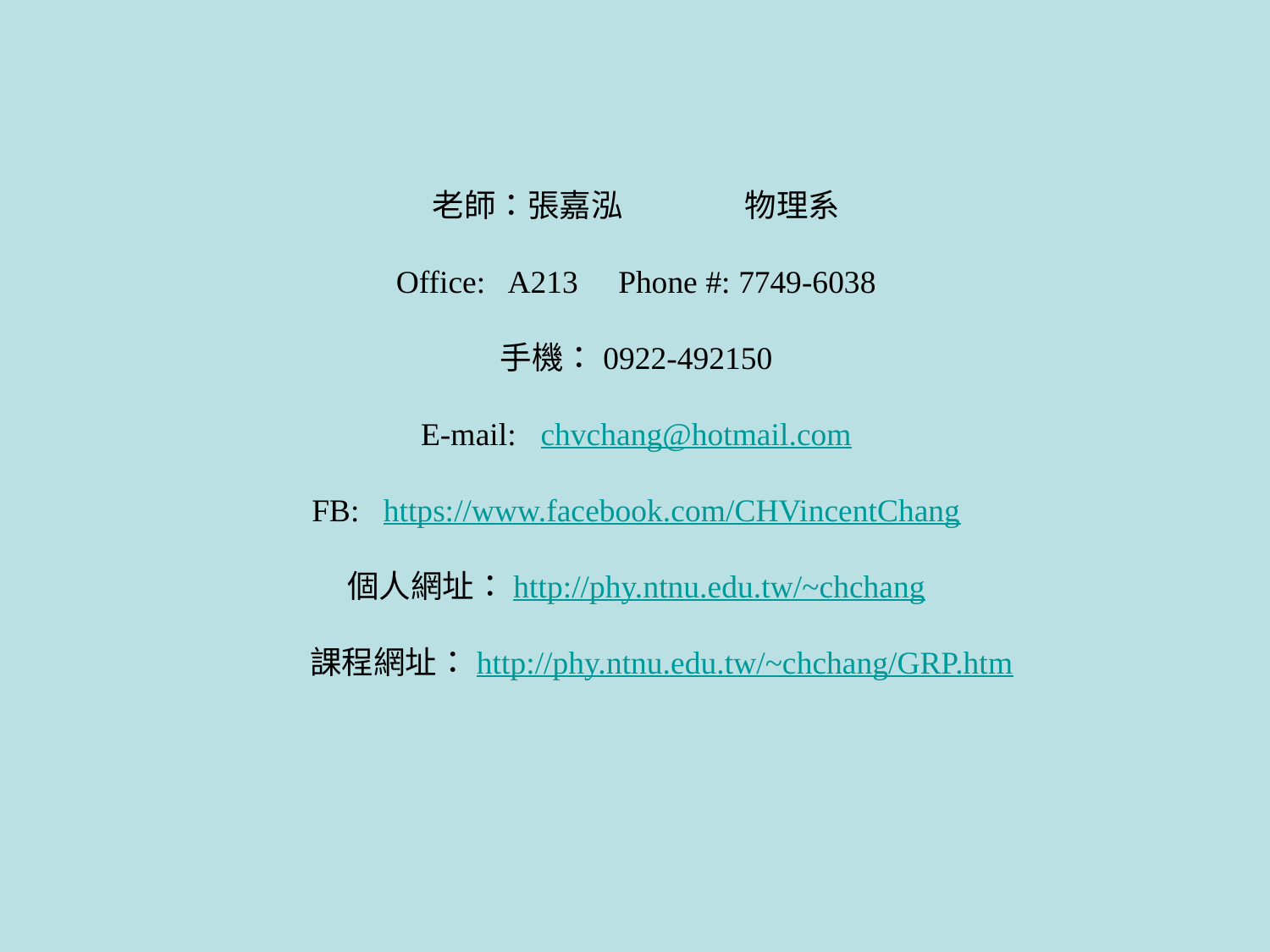

老師：張嘉泓                 物理系

Office:   A213     Phone #: 7749-6038

手機：0922-492150

E-mail:   chvchang@hotmail.com

FB:   https://www.facebook.com/CHVincentChang

個人網址：http://phy.ntnu.edu.tw/~chchang

      課程網址：http://phy.ntnu.edu.tw/~chchang/GRP.htm